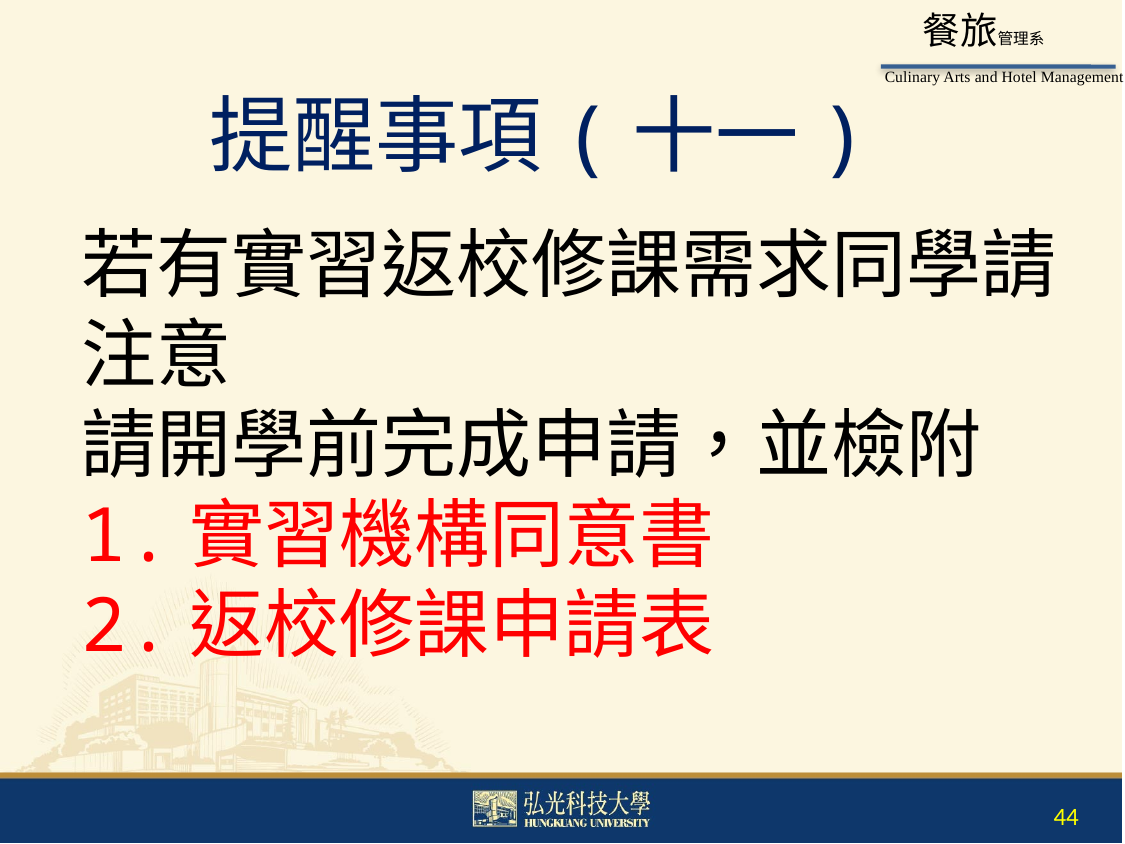

提醒事項(十一)
若有實習返校修課需求同學請注意
請開學前完成申請，並檢附
1.實習機構同意書
2.返校修課申請表
44